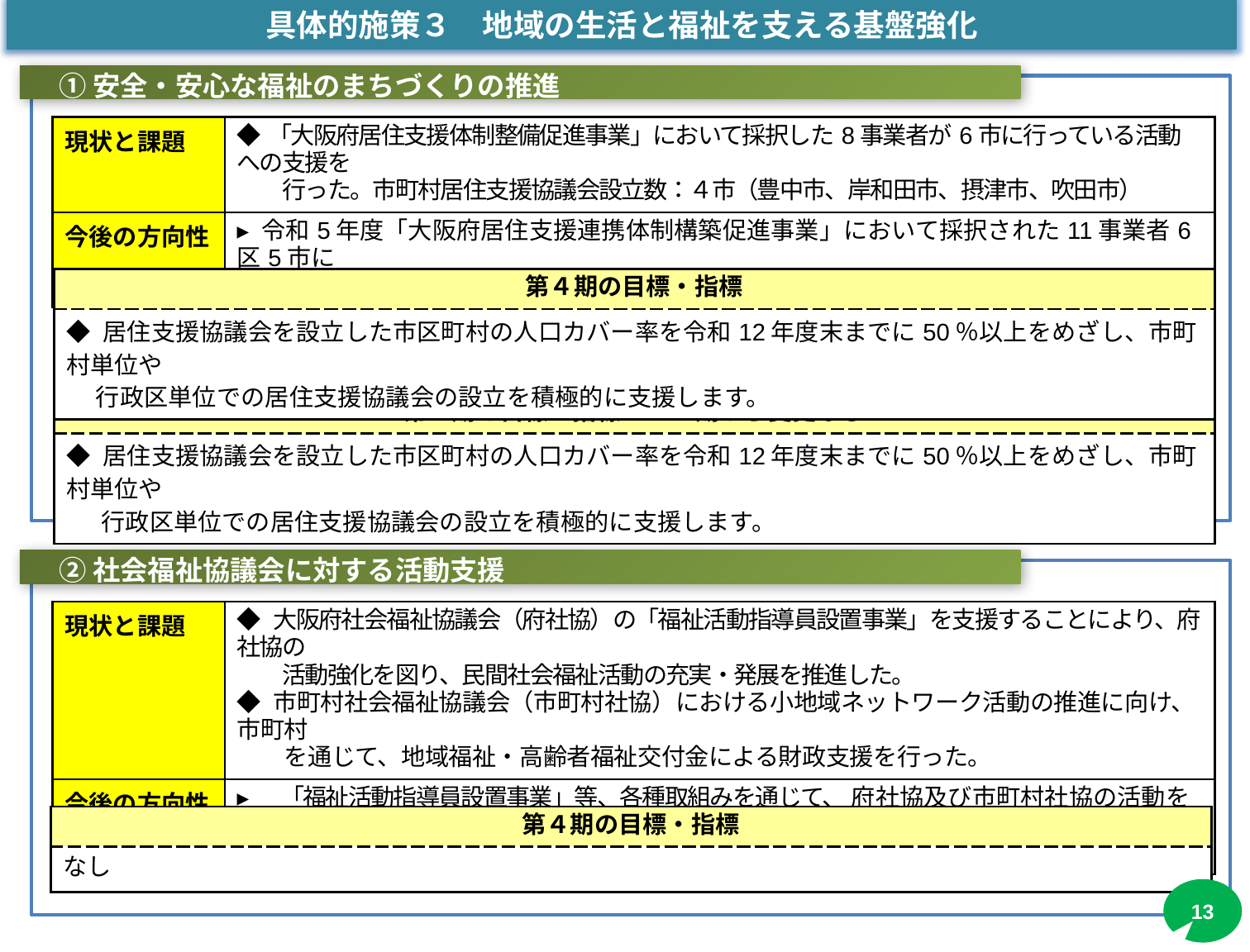

具体的施策３　地域の生活と福祉を支える基盤強化
　① 安全・安心な福祉のまちづくりの推進

| 現状と課題 | ◆「大阪府居住支援体制整備促進事業」において採択した8事業者が6市に行っている活動への支援を 　　行った。市町村居住支援協議会設立数：４市（豊中市、岸和田市、摂津市、吹田市） |
| --- | --- |
| 今後の方向性 | ▸ 令和5年度「大阪府居住支援連携体制構築促進事業」において採択された11事業者6区5市に 　 対し、各地域での居住支援連携体制の構築に向けた支援を行う。 |
| 第４期の目標・指標 |
| --- |
| ◆ 居住支援協議会を設立した市区町村の人口カバー率を令和12年度末までに50％以上をめざし、市町村単位や 　 行政区単位での居住支援協議会の設立を積極的に支援します。 |
| 第５期の目標・指標　※4期から変更なし |
| --- |
| ◆ 居住支援協議会を設立した市区町村の人口カバー率を令和12年度末までに50％以上をめざし、市町村単位や 　 行政区単位での居住支援協議会の設立を積極的に支援します。 |
　② 社会福祉協議会に対する活動支援

| 現状と課題 | ◆ 大阪府社会福祉協議会（府社協）の「福祉活動指導員設置事業」を支援することにより、府社協の 　　活動強化を図り、民間社会福祉活動の充実・発展を推進した。 ◆ 市町村社会福祉協議会（市町村社協）における小地域ネットワーク活動の推進に向け、市町村 　　を通じて、地域福祉・高齢者福祉交付金による財政支援を行った。 |
| --- | --- |
| 今後の方向性 | ▸　「福祉活動指導員設置事業」等、各種取組みを通じて、 府社協及び市町村社協の活動を支援 　　していく。 |
| 第４期の目標・指標 |
| --- |
| なし |
13